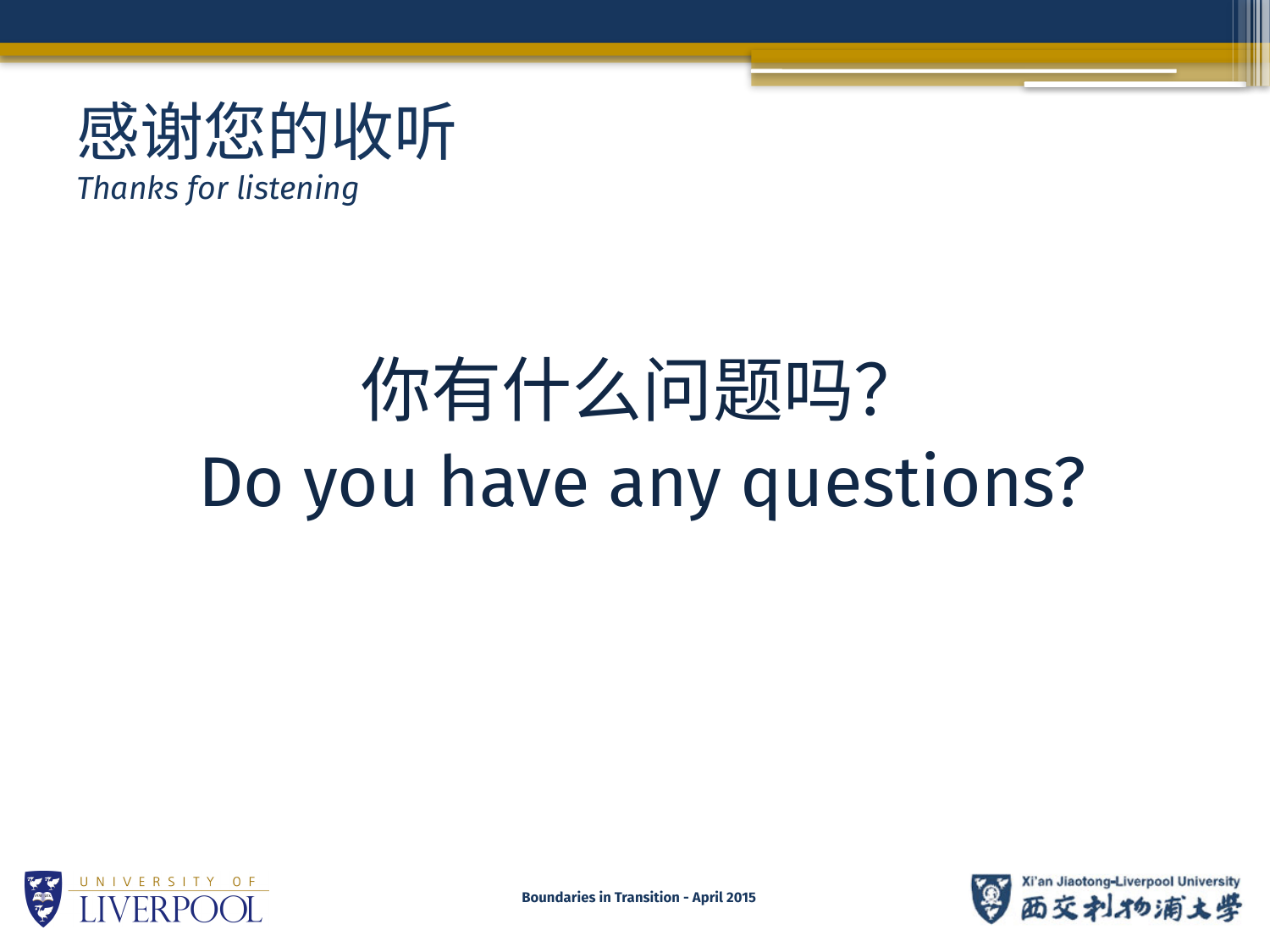

# 感谢您的收听 Thanks for listening

你有什么问题吗？
Do you have any questions?
Boundaries in Transition - April 2015